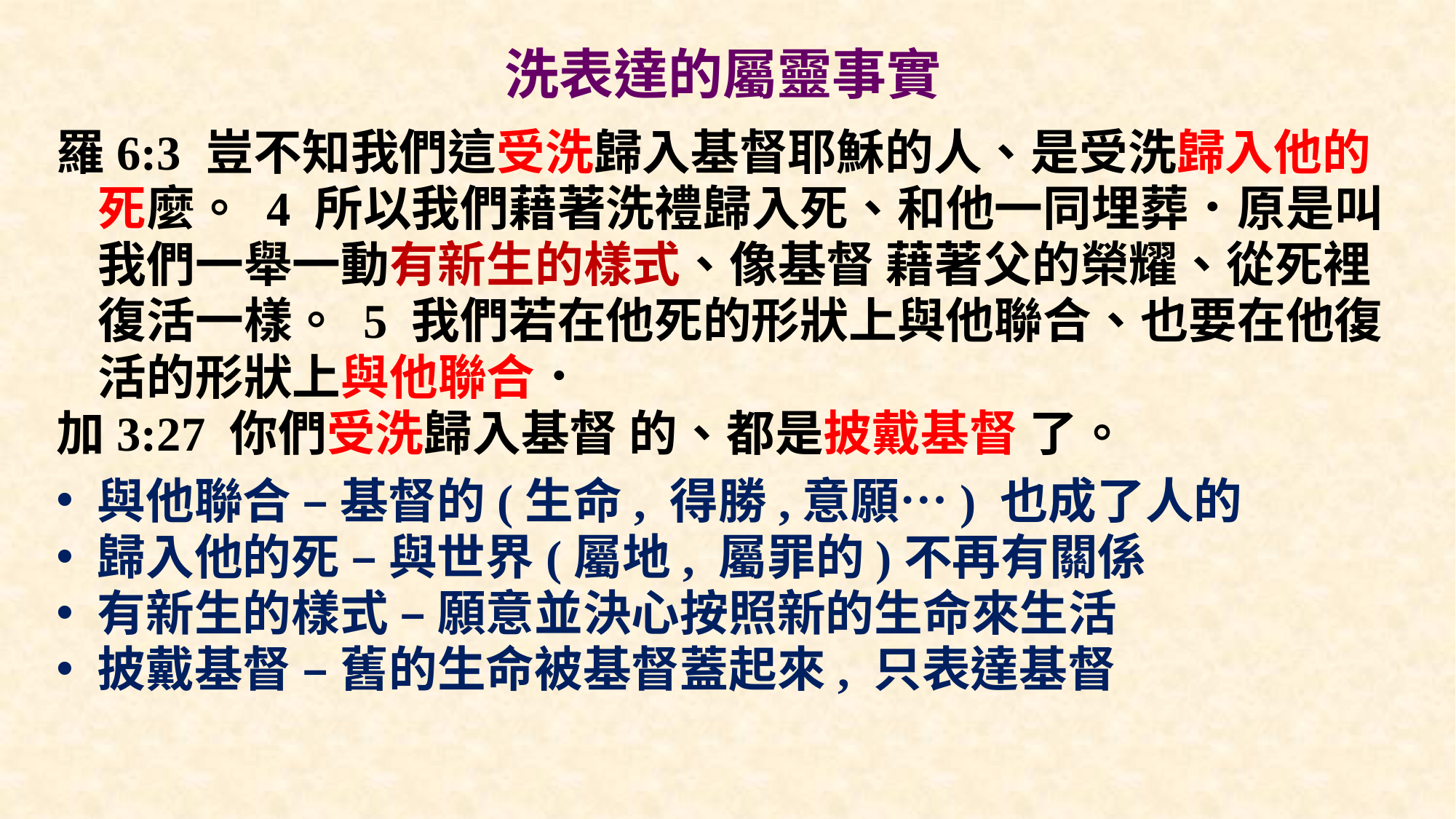

洗表達的屬靈事實
羅6:3 豈不知我們這受洗歸入基督耶穌的人、是受洗歸入他的死麼。 4 所以我們藉著洗禮歸入死、和他一同埋葬．原是叫我們一舉一動有新生的樣式、像基督 藉著父的榮耀、從死裡復活一樣。 5 我們若在他死的形狀上與他聯合、也要在他復活的形狀上與他聯合．
加3:27 你們受洗歸入基督 的、都是披戴基督 了。
與他聯合 – 基督的(生命, 得勝,意願…) 也成了人的
歸入他的死 – 與世界(屬地, 屬罪的)不再有關係
有新生的樣式 – 願意並決心按照新的生命來生活
披戴基督 – 舊的生命被基督蓋起來, 只表達基督